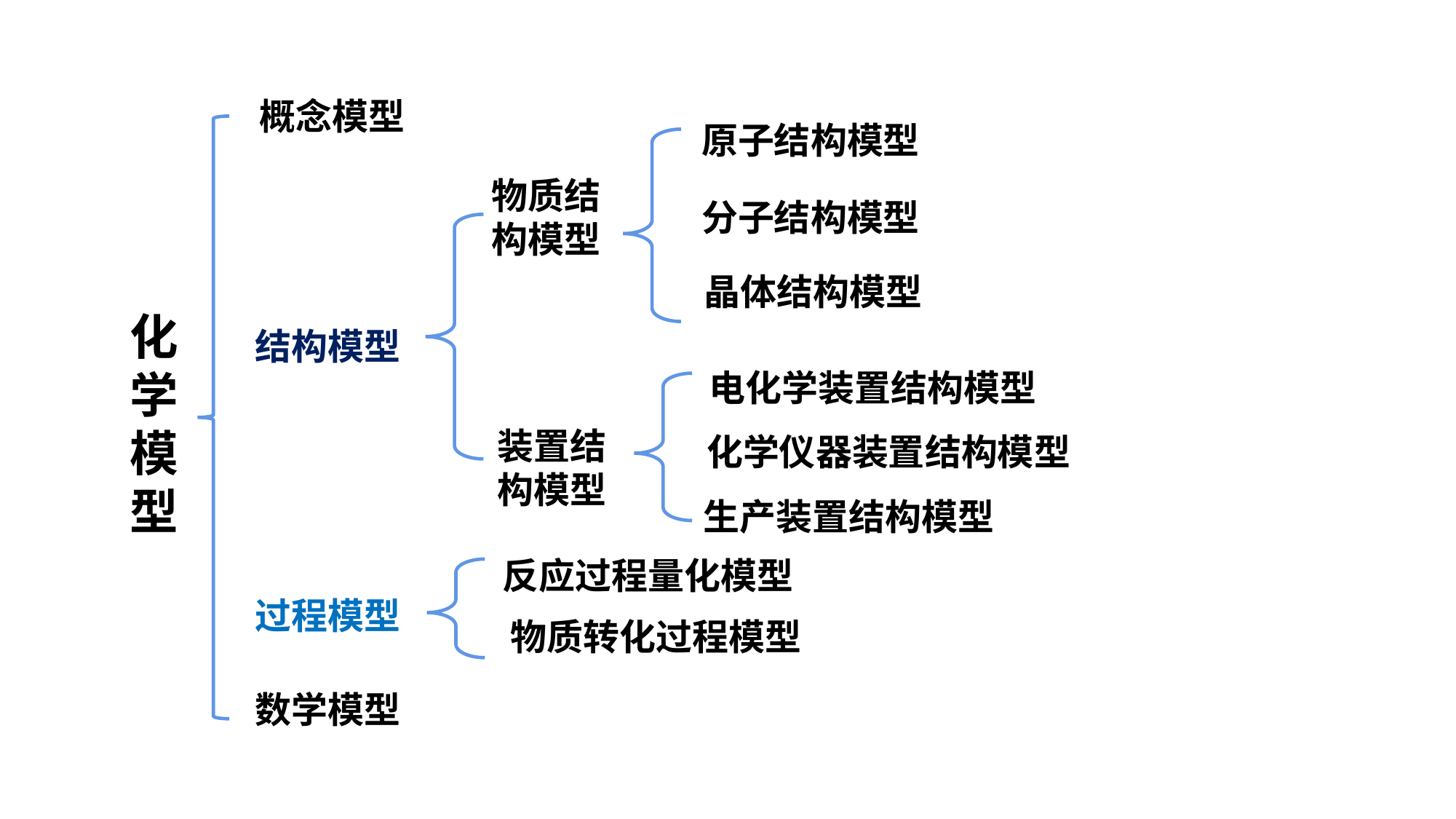

概念模型
原子结构模型

物质结构模型
分子结构模型

晶体结构模型
化学模型
结构模型
电化学装置结构模型

装置结构模型
化学仪器装置结构模型
生产装置结构模型
反应过程量化模型

过程模型
物质转化过程模型
数学模型
47